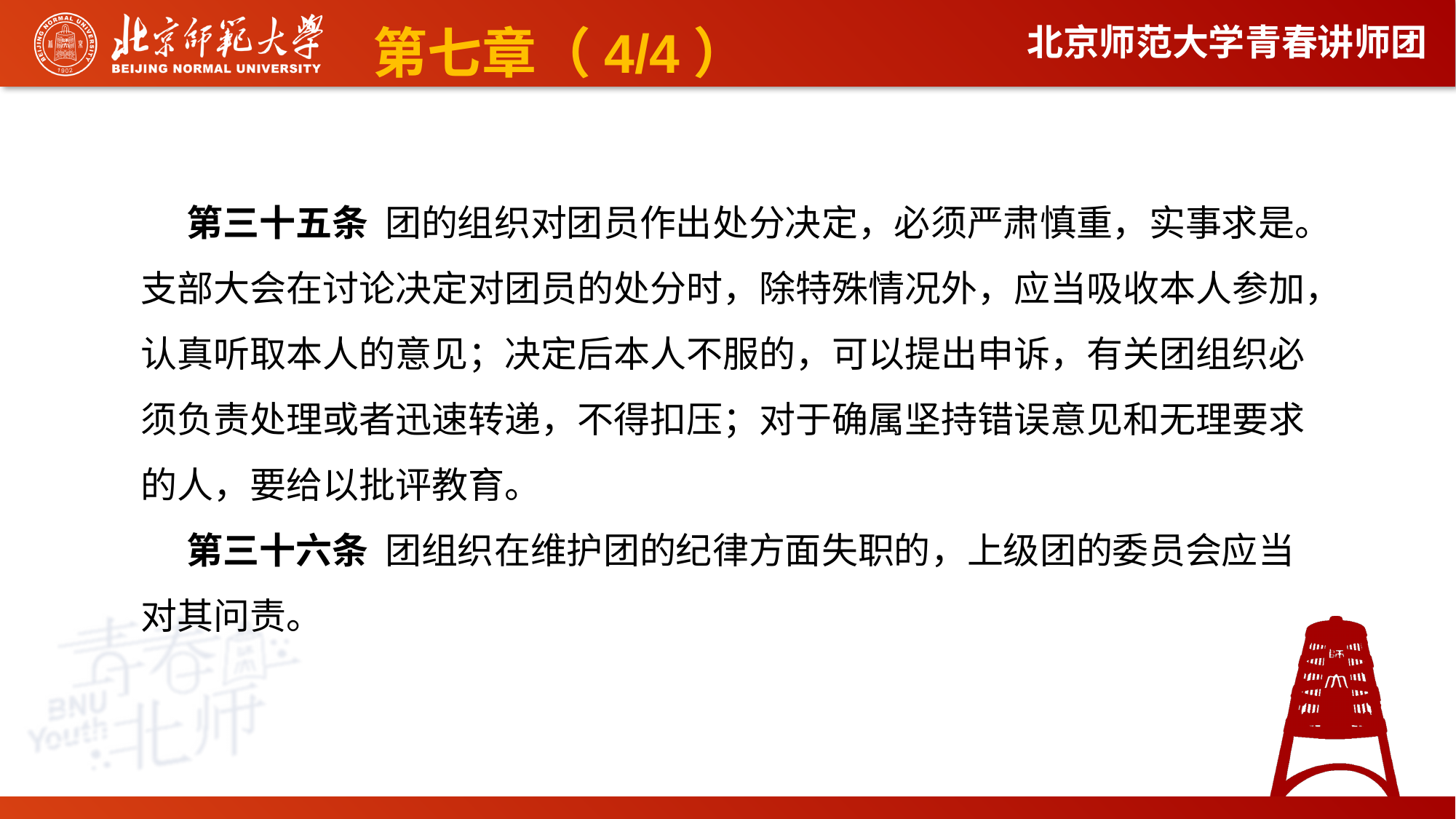

第七章（4/4）

第三十五条  团的组织对团员作出处分决定，必须严肃慎重，实事求是。支部大会在讨论决定对团员的处分时，除特殊情况外，应当吸收本人参加，认真听取本人的意见；决定后本人不服的，可以提出申诉，有关团组织必须负责处理或者迅速转递，不得扣压；对于确属坚持错误意见和无理要求的人，要给以批评教育。
第三十六条  团组织在维护团的纪律方面失职的，上级团的委员会应当对其问责。